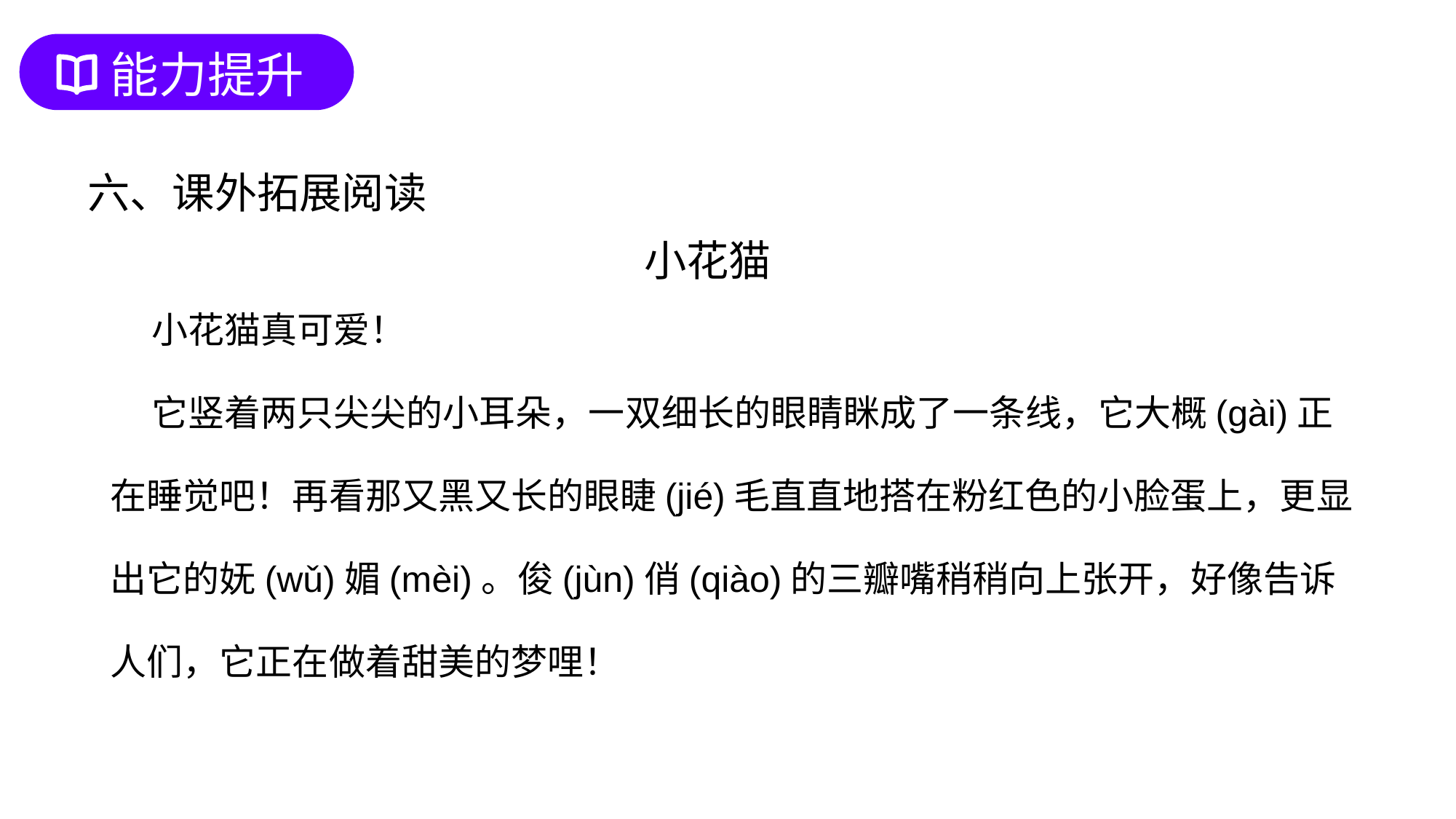

能力提升

六、课外拓展阅读
小花猫
    小花猫真可爱！
    它竖着两只尖尖的小耳朵，一双细长的眼睛眯成了一条线，它大概(ɡài)正在睡觉吧！再看那又黑又长的眼睫(jié)毛直直地搭在粉红色的小脸蛋上，更显出它的妩(wǔ)媚(mèi)。俊(jùn)俏(qiào)的三瓣嘴稍稍向上张开，好像告诉人们，它正在做着甜美的梦哩！